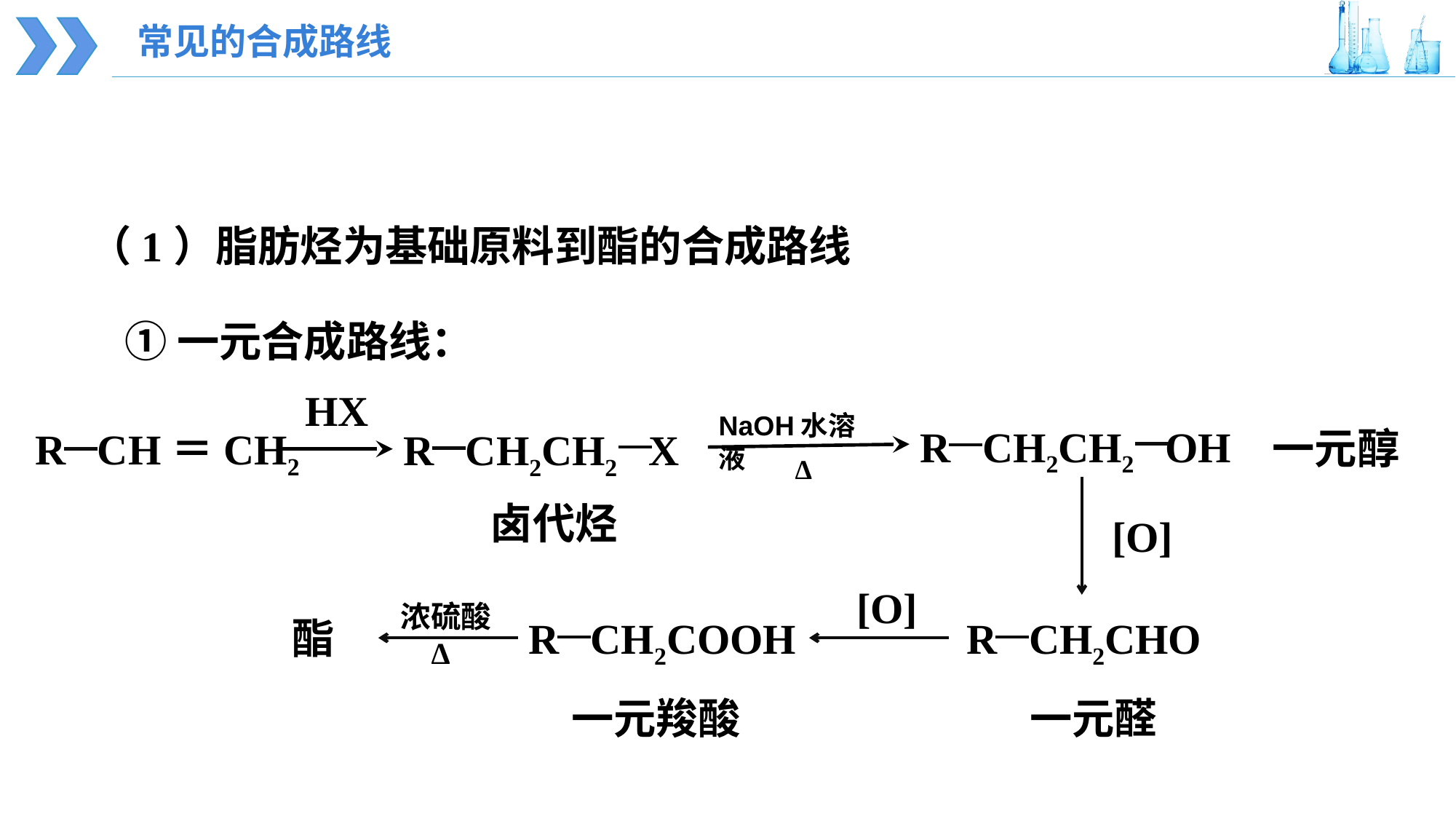

常见的合成路线
（1）脂肪烃为基础原料到酯的合成路线

①一元合成路线：
HX
NaOH水溶液
Δ
R   CH2CH2     OH
一元醇
R   CH＝CH2
R   CH2CH2     X
[O]
卤代烃
[O]
浓硫酸
    Δ
酯
R   CH2COOH
R   CH2CHO
一元羧酸
一元醛